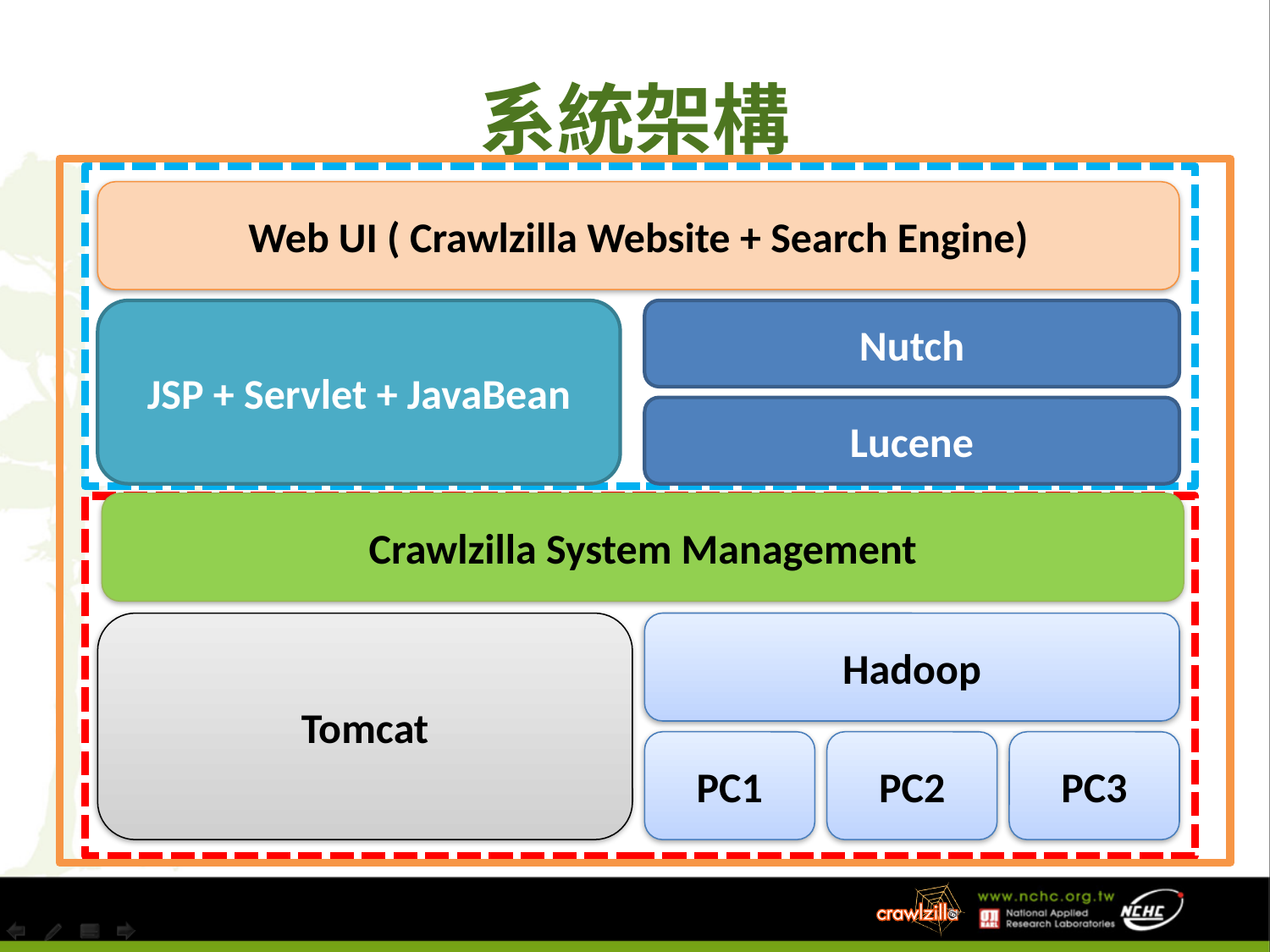

# 系統架構

Web UI ( Crawlzilla Website + Search Engine)
JSP + Servlet + JavaBean
Nutch
Lucene
Crawlzilla System Management
Tomcat
Hadoop
PC1
PC2
PC3